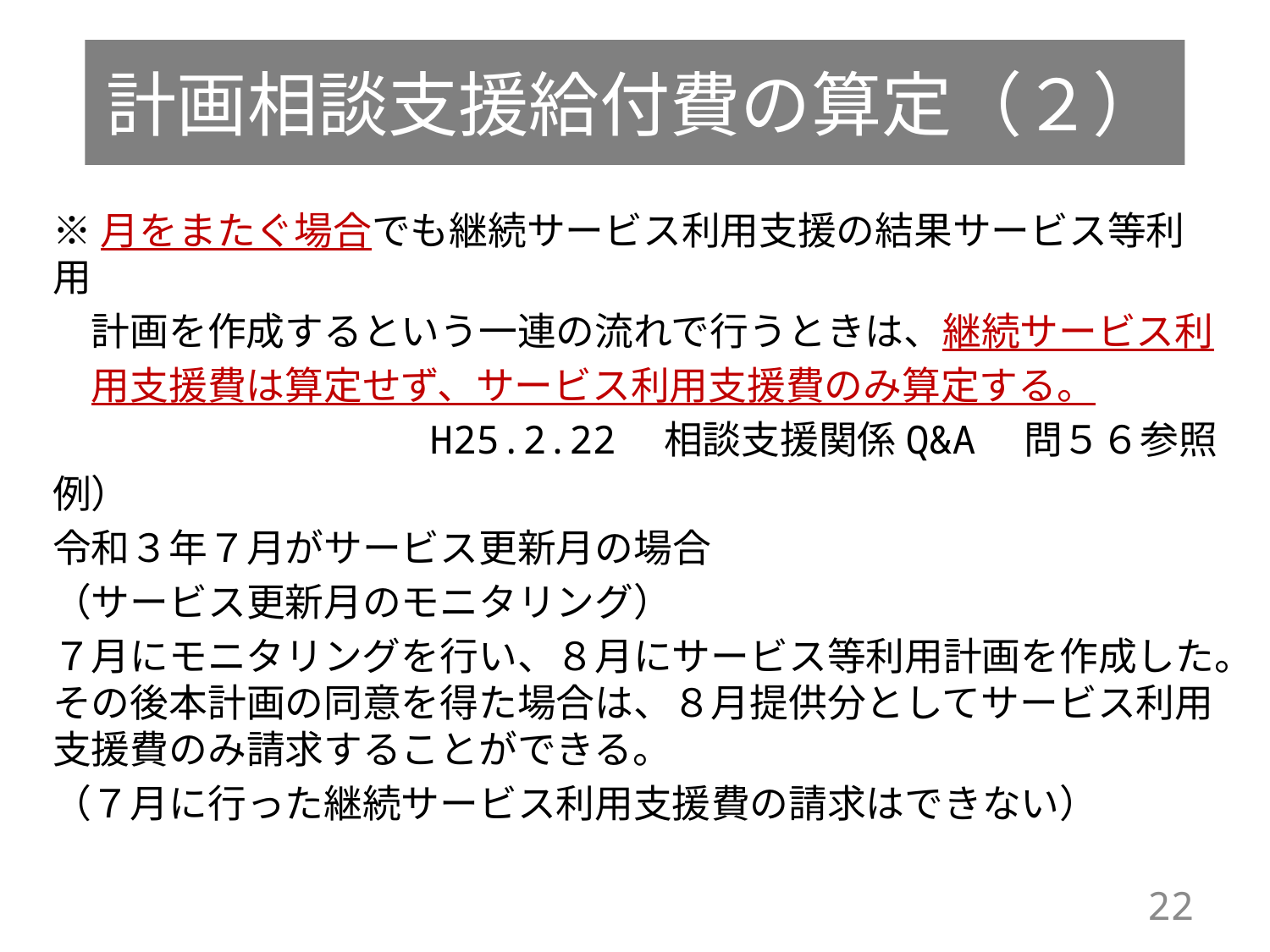

#
計画相談支援給付費の算定（２）
※月をまたぐ場合でも継続サービス利用支援の結果サービス等利用
　計画を作成するという一連の流れで行うときは、継続サービス利
　用支援費は算定せず、サービス利用支援費のみ算定する。
H25.2.22　相談支援関係Q&A　問５６参照
例）
令和３年７月がサービス更新月の場合
（サービス更新月のモニタリング）
７月にモニタリングを行い、８月にサービス等利用計画を作成した。その後本計画の同意を得た場合は、８月提供分としてサービス利用支援費のみ請求することができる。
（７月に行った継続サービス利用支援費の請求はできない）
22